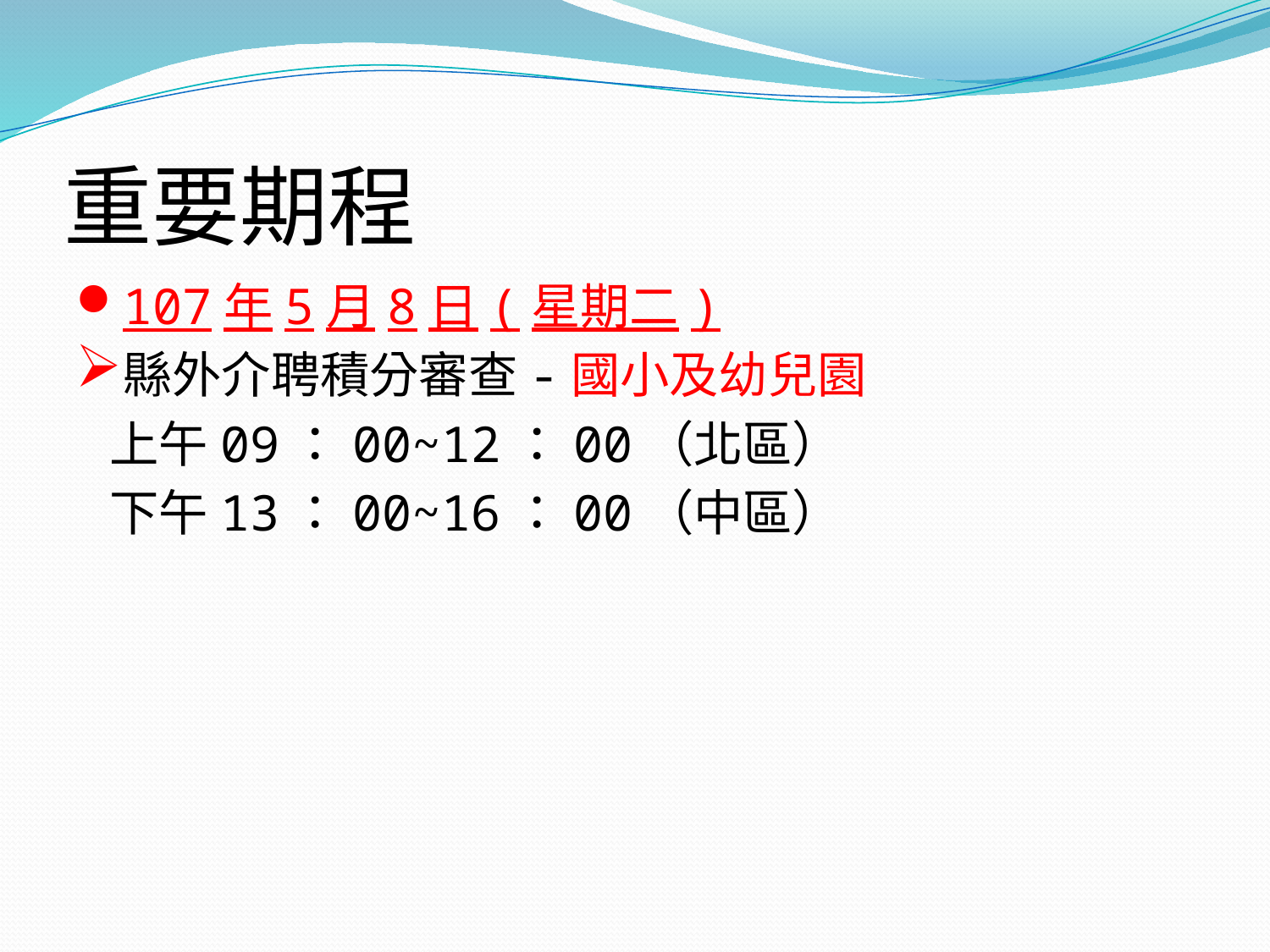

# 重要期程
107年5月8日(星期二)
縣外介聘積分審查-國小及幼兒園
  上午09：00~12：00（北區）
  下午13：00~16：00（中區）